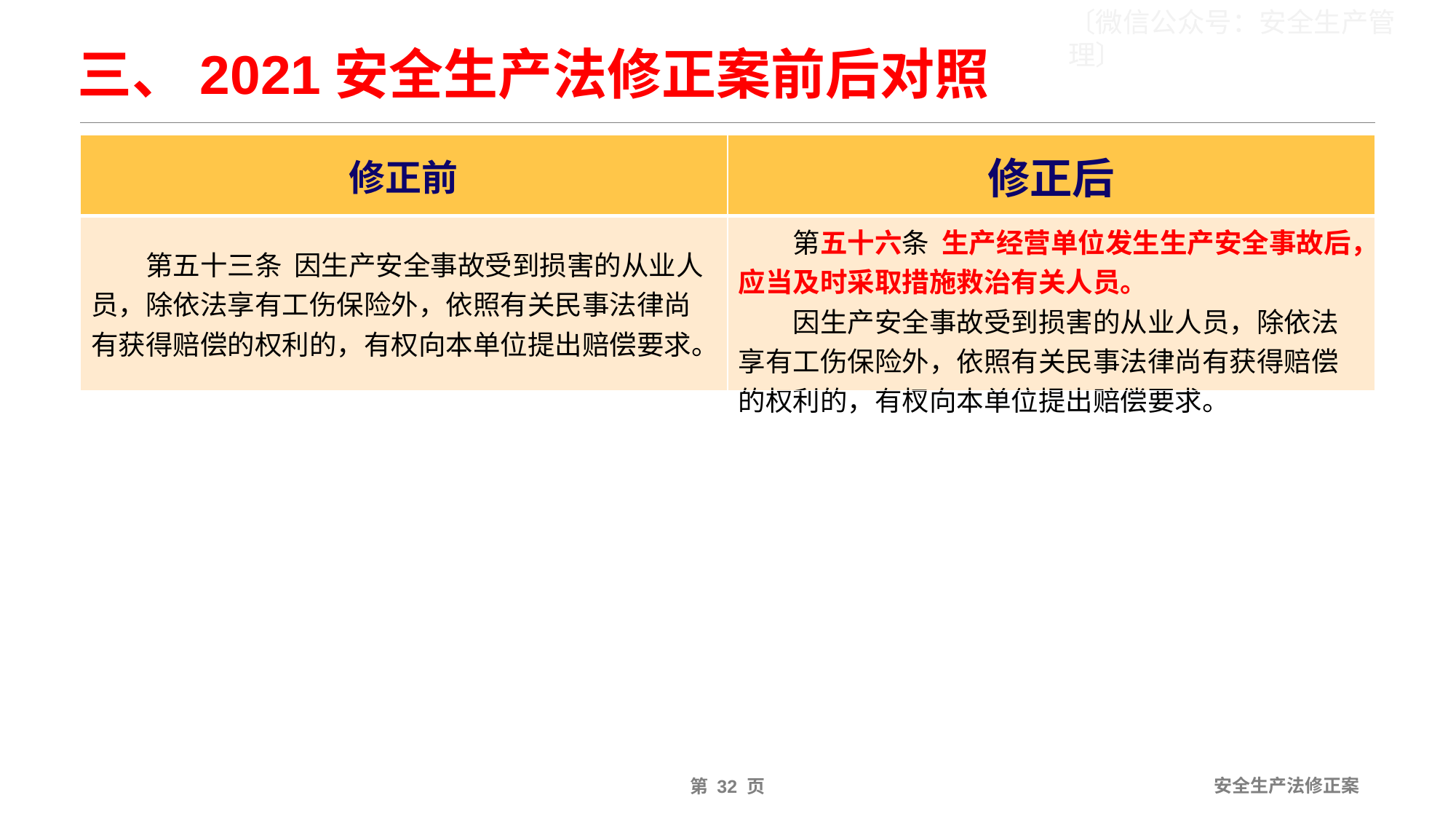

三、2021安全生产法修正案前后对照
| 修正前 | 修正后 |
| --- | --- |
| 第五十三条 因生产安全事故受到损害的从业人员，除依法享有工伤保险外，依照有关民事法律尚有获得赔偿的权利的，有权向本单位提出赔偿要求。 | 第五十六条 生产经营单位发生生产安全事故后，应当及时采取措施救治有关人员。 因生产安全事故受到损害的从业人员，除依法享有工伤保险外，依照有关民事法律尚有获得赔偿的权利的，有杈向本单位提出赔偿要求。 |